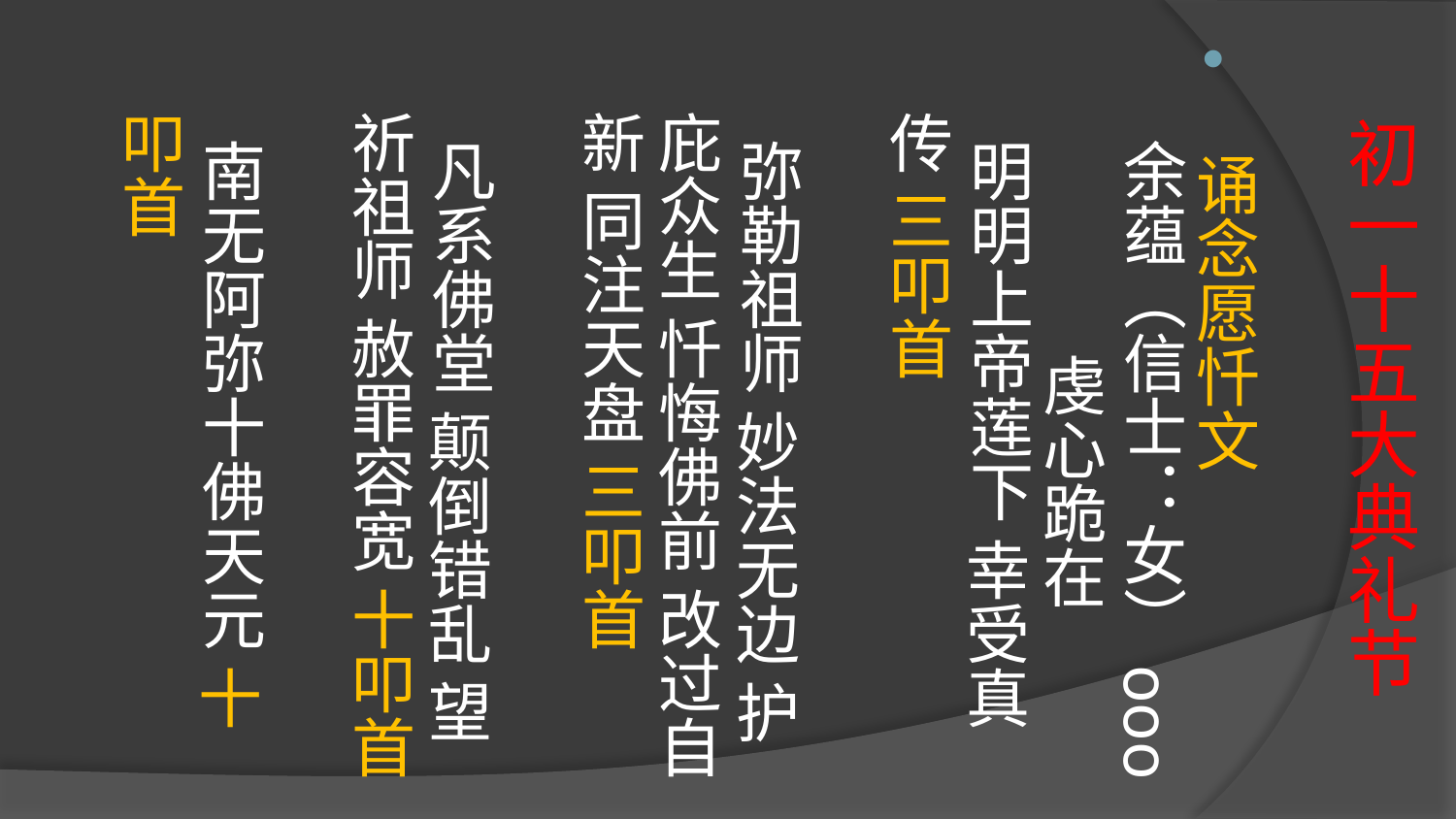

# 初一十五大典礼节
  诵念愿忏文
  余蕴（信士：女）ooo
      虔心跪在
  明明上帝莲下 幸受真传 三叩首
                     
  弥勒祖师 妙法无边 护庇众生 忏悔佛前 改过自新 同注天盘 三叩首
         
  凡系佛堂 颠倒错乱 望祈祖师 赦罪容宽 十叩首
                 
  南无阿弥十佛天元 十叩首